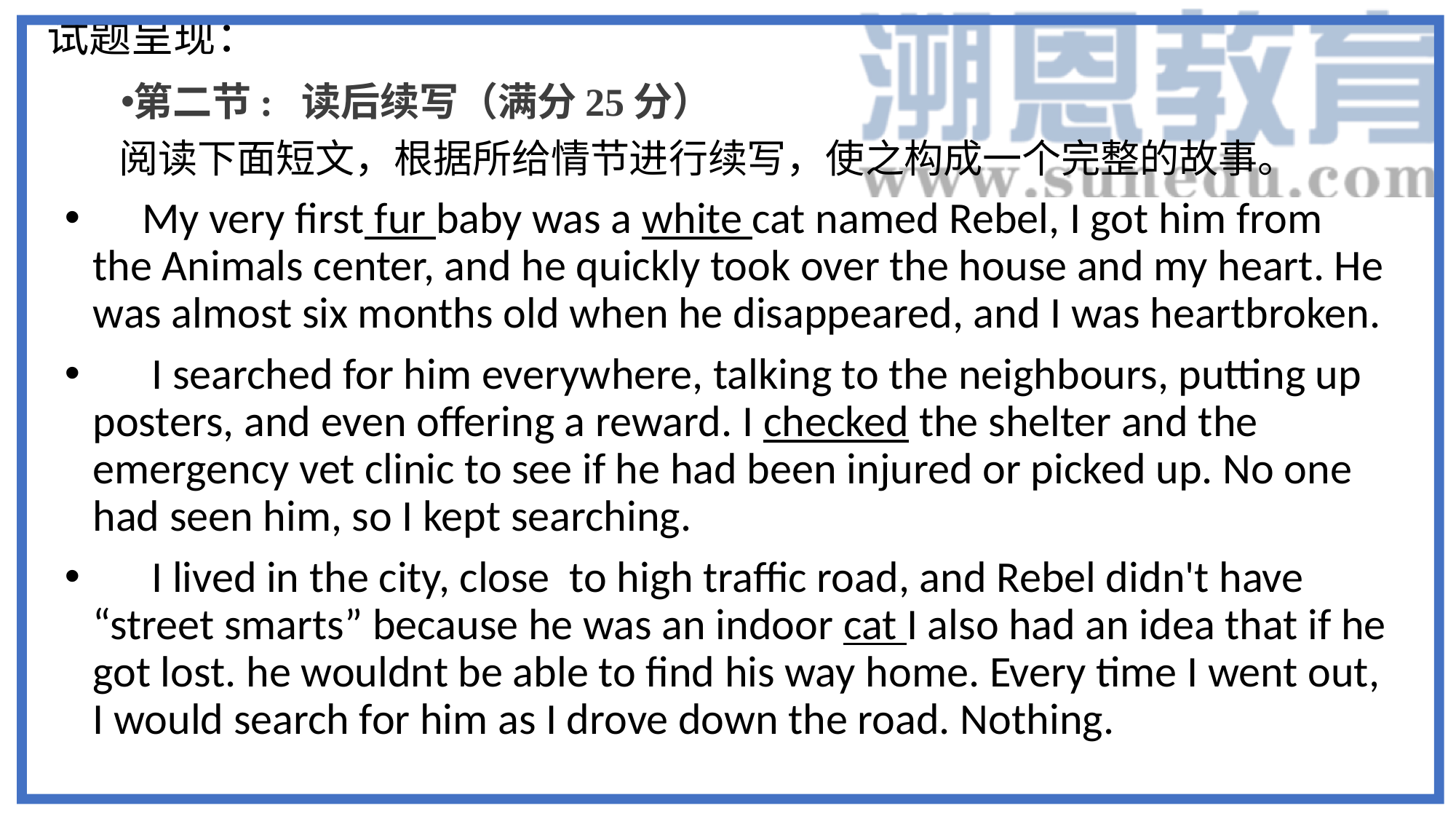

# 试题呈现：

第二节:  读后续写（满分25分）
  阅读下面短文，根据所给情节进行续写，使之构成一个完整的故事。
     My very first fur baby was a white cat named Rebel, I got him from the Animals center, and he quickly took over the house and my heart. He was almost six months old when he disappeared, and I was heartbroken.
      I searched for him everywhere, talking to the neighbours, putting up posters, and even offering a reward. I checked the shelter and the emergency vet clinic to see if he had been injured or picked up. No one had seen him, so I kept searching.
      I lived in the city, close  to high traffic road, and Rebel didn't have “street smarts” because he was an indoor cat I also had an idea that if he got lost. he wouldnt be able to find his way home. Every time I went out, I would search for him as I drove down the road. Nothing.